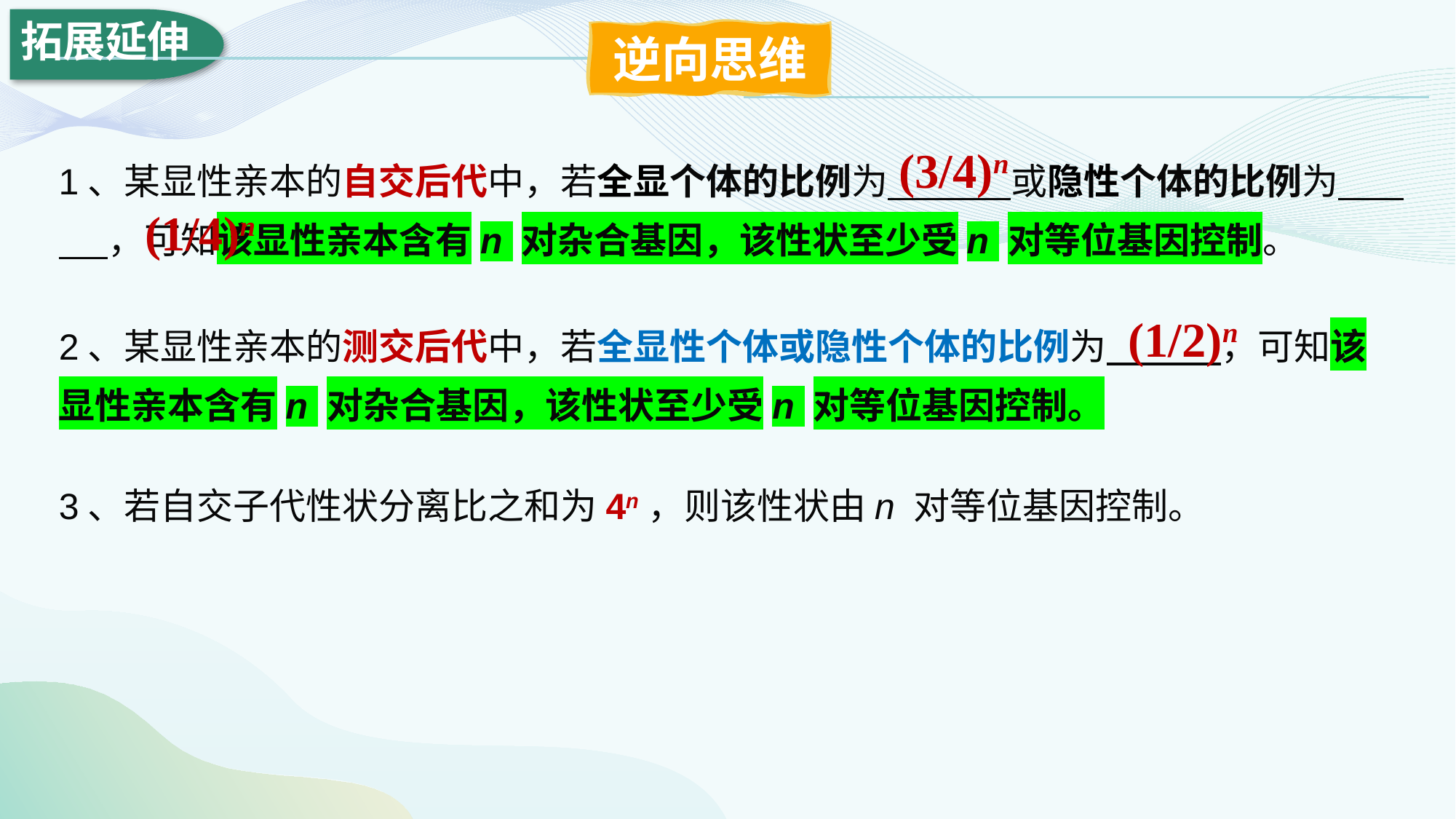

逆向思维
(3/4)n
1、某显性亲本的自交后代中，若全显个体的比例为               或隐性个体的比例为               ，可知该显性亲本含有n 对杂合基因，该性状至少受n 对等位基因控制。
(1/4)n
2、某显性亲本的测交后代中，若全显性个体或隐性个体的比例为              ，可知该显性亲本含有n 对杂合基因，该性状至少受n 对等位基因控制。
(1/2)n
3、若自交子代性状分离比之和为4n，则该性状由n 对等位基因控制。